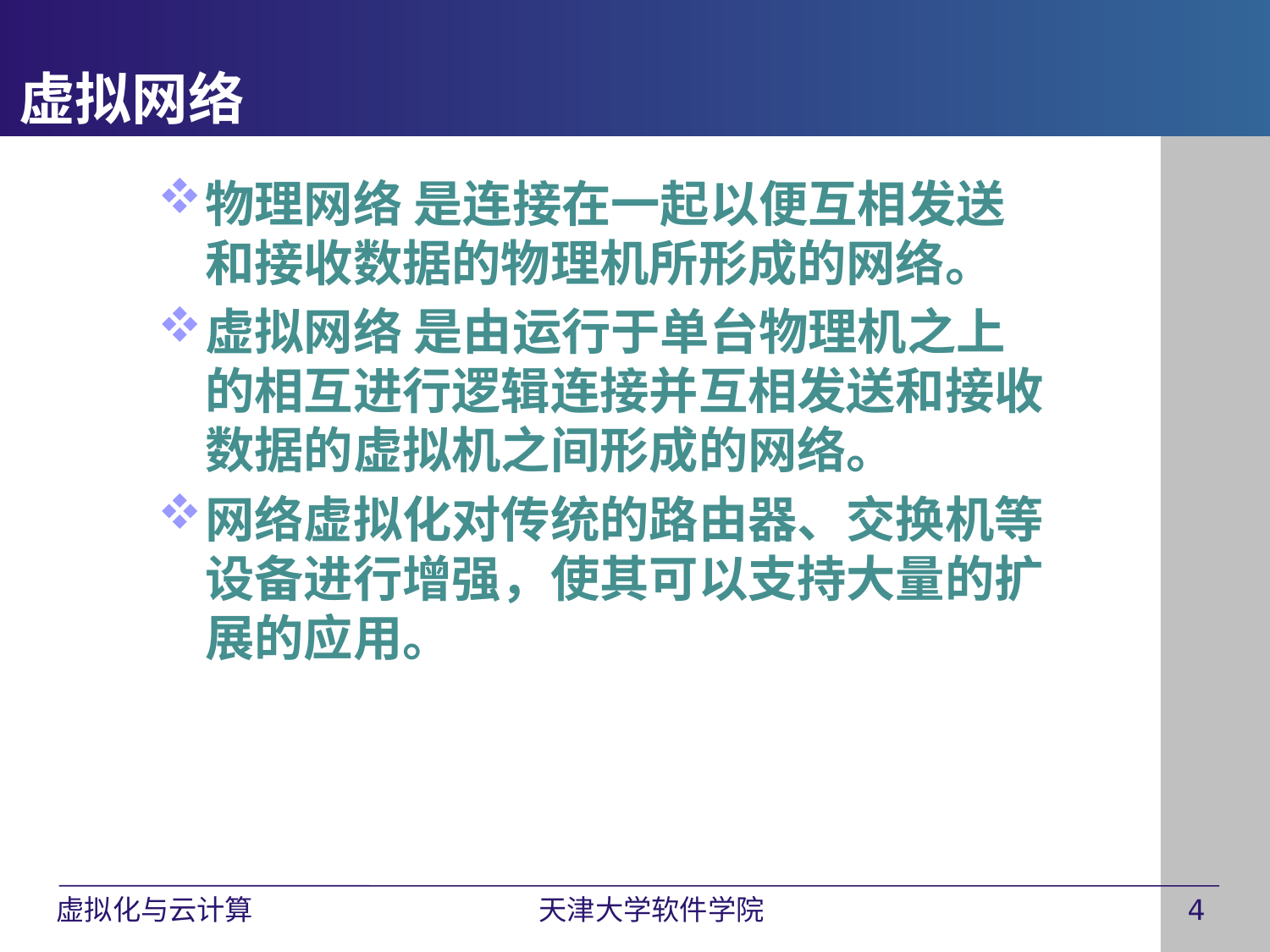

# 虚拟网络
物理网络 是连接在一起以便互相发送和接收数据的物理机所形成的网络。
虚拟网络 是由运行于单台物理机之上的相互进行逻辑连接并互相发送和接收数据的虚拟机之间形成的网络。
网络虚拟化对传统的路由器、交换机等设备进行增强，使其可以支持大量的扩展的应用。